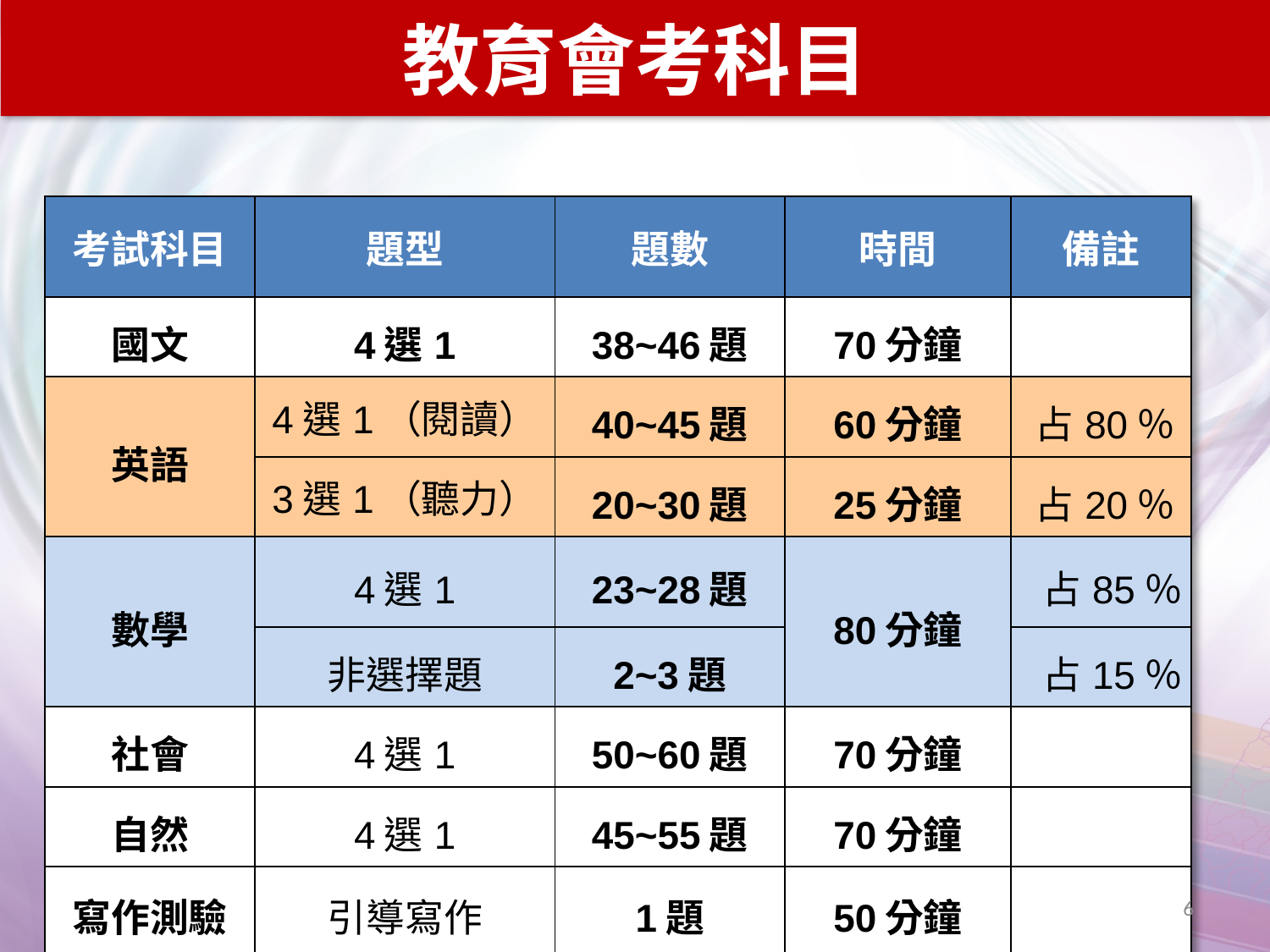

# 教育會考科目
| 考試科目 | 題型 | 題數 | 時間 | 備註 |
| --- | --- | --- | --- | --- |
| 國文 | 4選1 | 38~46題 | 70分鐘 |  |
| 英語 | 4選1（閱讀） | 40~45題 | 60分鐘 | 占80％ |
|  | 3選1（聽力） | 20~30題 | 25分鐘 | 占20％ |
| 數學 | 4選1 | 23~28題 | 80分鐘 | 占85％ |
|  | 非選擇題 | 2~3題 |  | 占15％ |
| 社會 | 4選1 | 50~60題 | 70分鐘 |  |
| 自然 | 4選1 | 45~55題 | 70分鐘 |  |
| 寫作測驗 | 引導寫作 | 1題 | 50分鐘 |  |
6